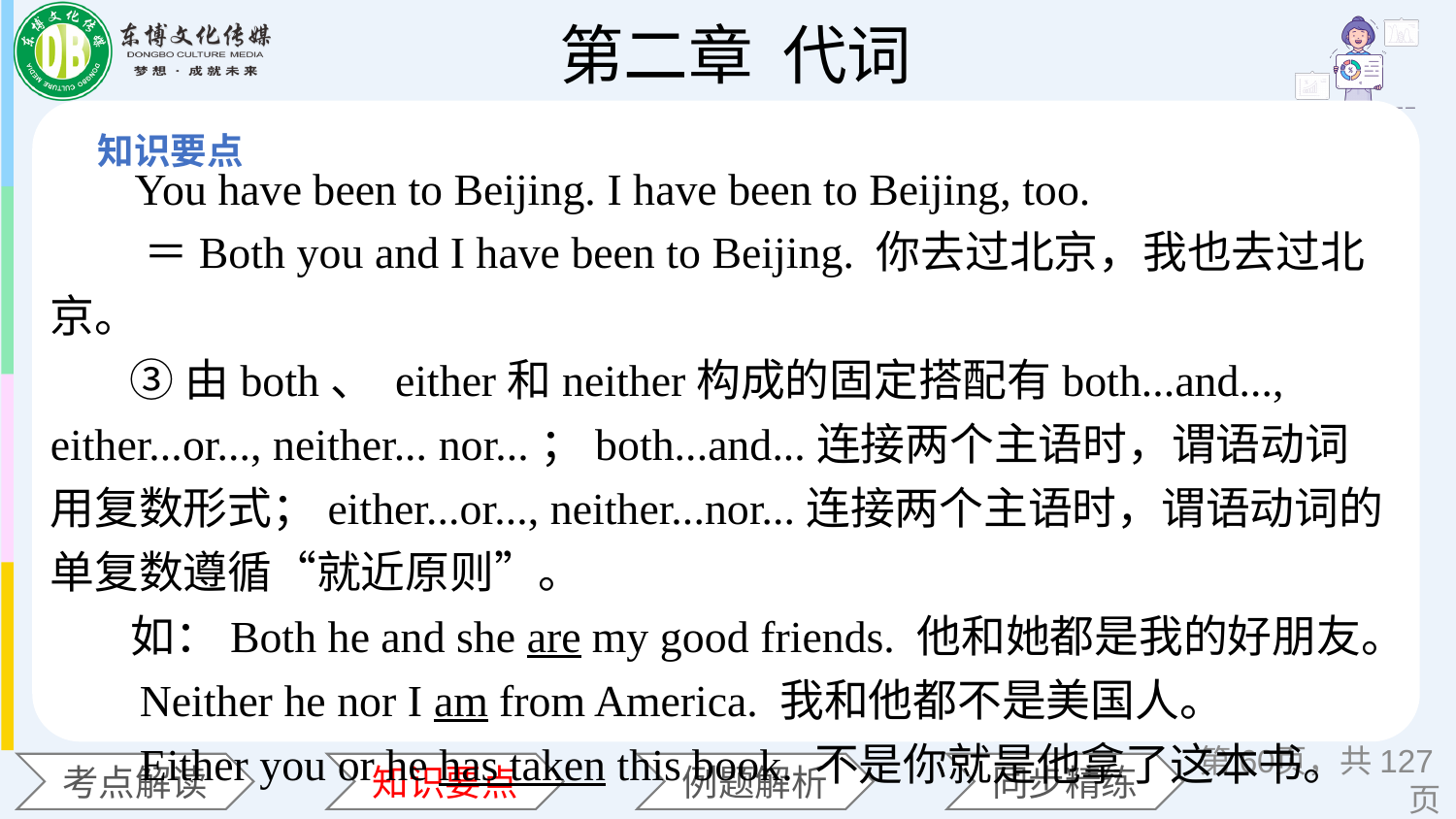

You have been to Beijing. I have been to Beijing, too.
 ＝Both you and I have been to Beijing. 你去过北京，我也去过北京。
        ③由both、 either和neither构成的固定搭配有both...and..., either...or..., neither... nor...；both...and...连接两个主语时，谓语动词用复数形式；either...or..., neither...nor...连接两个主语时，谓语动词的单复数遵循“就近原则”。
       如：Both he and she are my good friends. 他和她都是我的好朋友。
        Neither he nor I am from America. 我和他都不是美国人。
        Either you or he has taken this book. 不是你就是他拿了这本书。
第60页，共127页